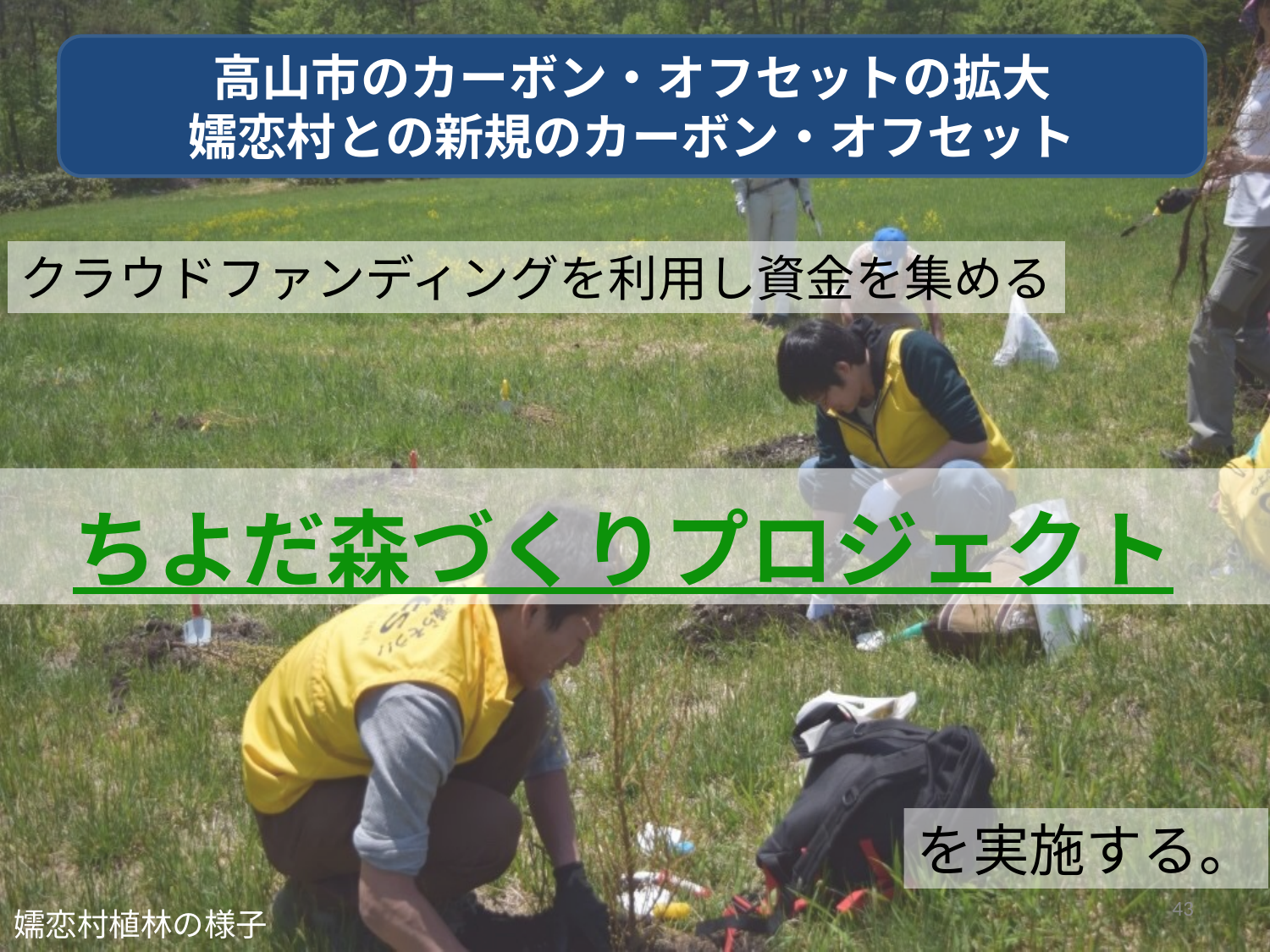

高山市のカーボン・オフセットの拡大
嬬恋村との新規のカーボン・オフセット
クラウドファンディングを利用し資金を集める

ちよだ森づくりプロジェクト
を実施する。
43
嬬恋村植林の様子